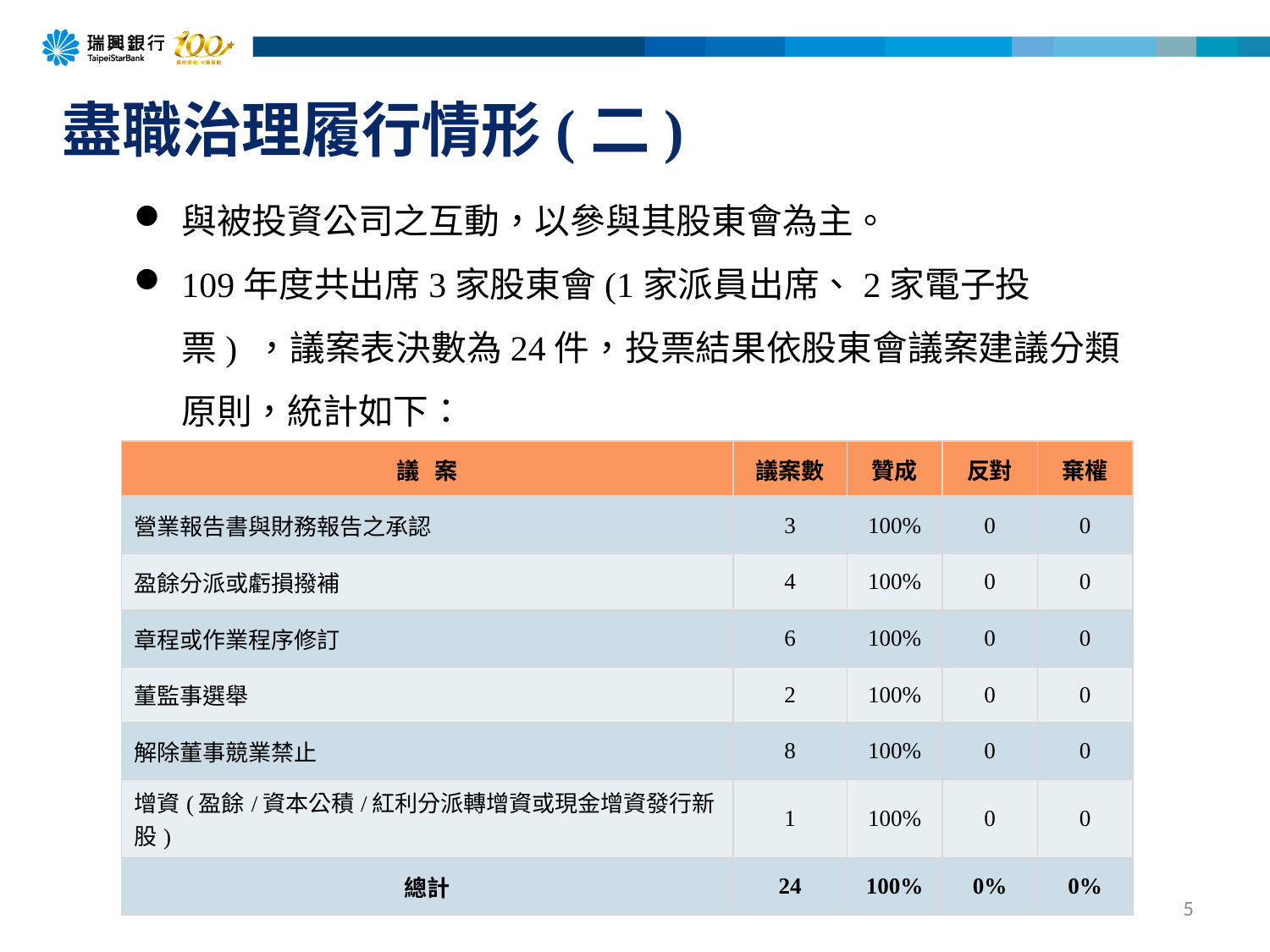

盡職治理履行情形(二)
與被投資公司之互動，以參與其股東會為主。
109年度共出席3家股東會(1家派員出席、2家電子投票) ，議案表決數為24件，投票結果依股東會議案建議分類原則，統計如下：
| 議 案 | 議案數 | 贊成 | 反對 | 棄權 |
| --- | --- | --- | --- | --- |
| 營業報告書與財務報告之承認 | 3 | 100% | 0 | 0 |
| 盈餘分派或虧損撥補 | 4 | 100% | 0 | 0 |
| 章程或作業程序修訂 | 6 | 100% | 0 | 0 |
| 董監事選舉 | 2 | 100% | 0 | 0 |
| 解除董事競業禁止 | 8 | 100% | 0 | 0 |
| 增資(盈餘/資本公積/紅利分派轉增資或現金增資發行新股) | 1 | 100% | 0 | 0 |
| 總計 | 24 | 100% | 0% | 0% |
5